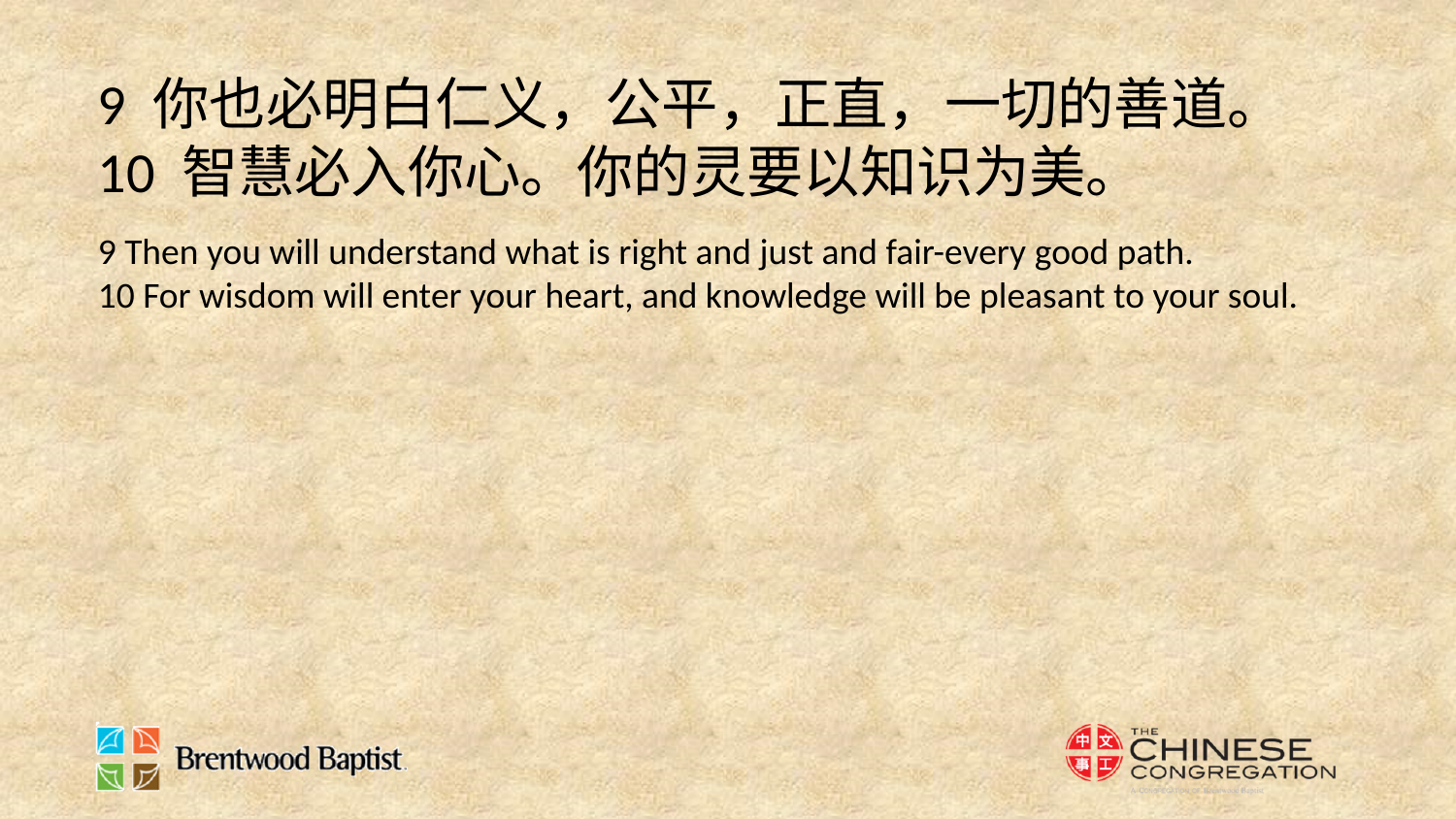

9 你也必明白仁义，公平，正直，一切的善道。
10 智慧必入你心。你的灵要以知识为美。

9 Then you will understand what is right and just and fair-every good path.
10 For wisdom will enter your heart, and knowledge will be pleasant to your soul.